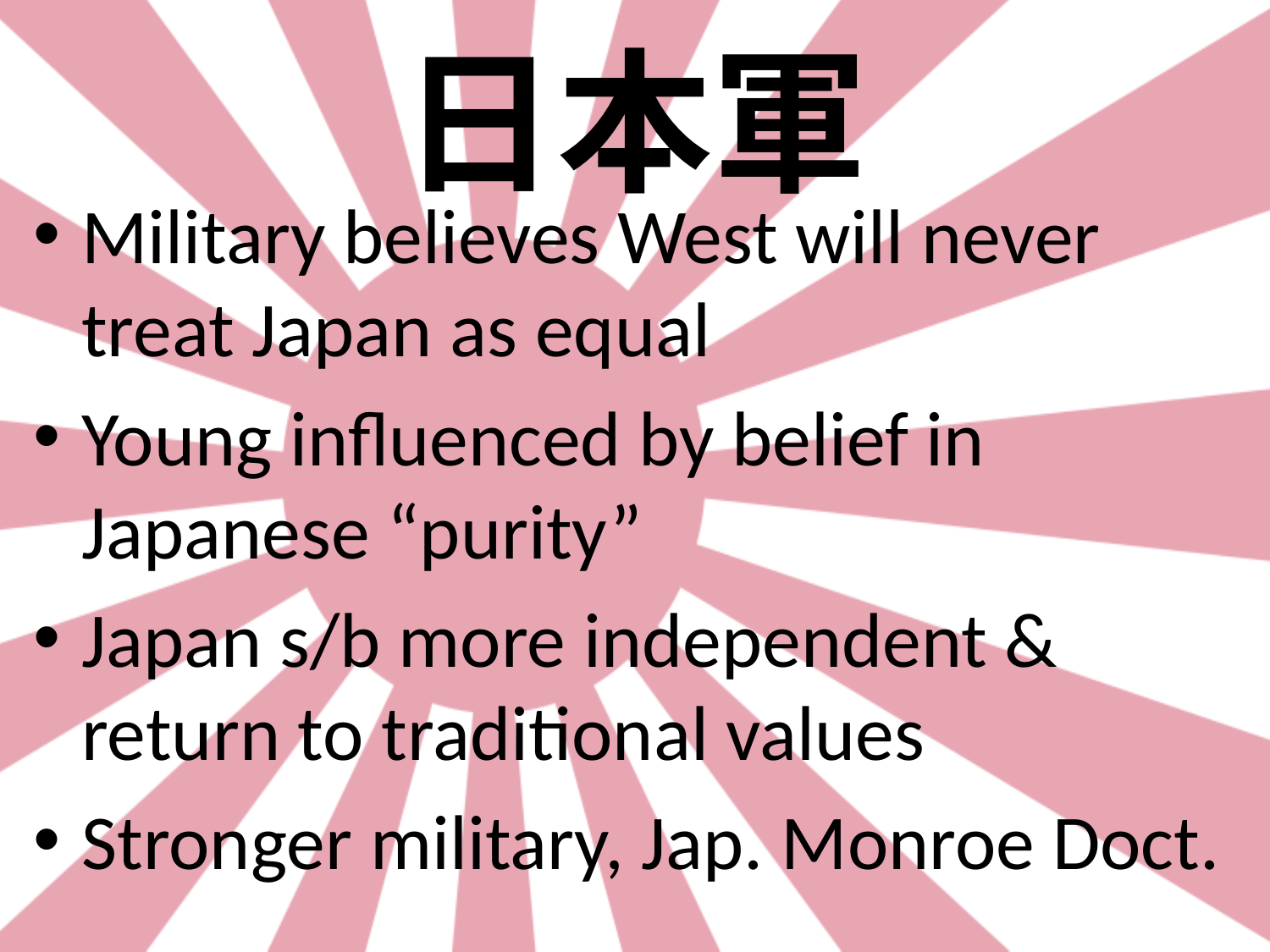

# 日本軍
Military believes West will never treat Japan as equal
Young influenced by belief in Japanese “purity”
Japan s/b more independent & return to traditional values
Stronger military, Jap. Monroe Doct.